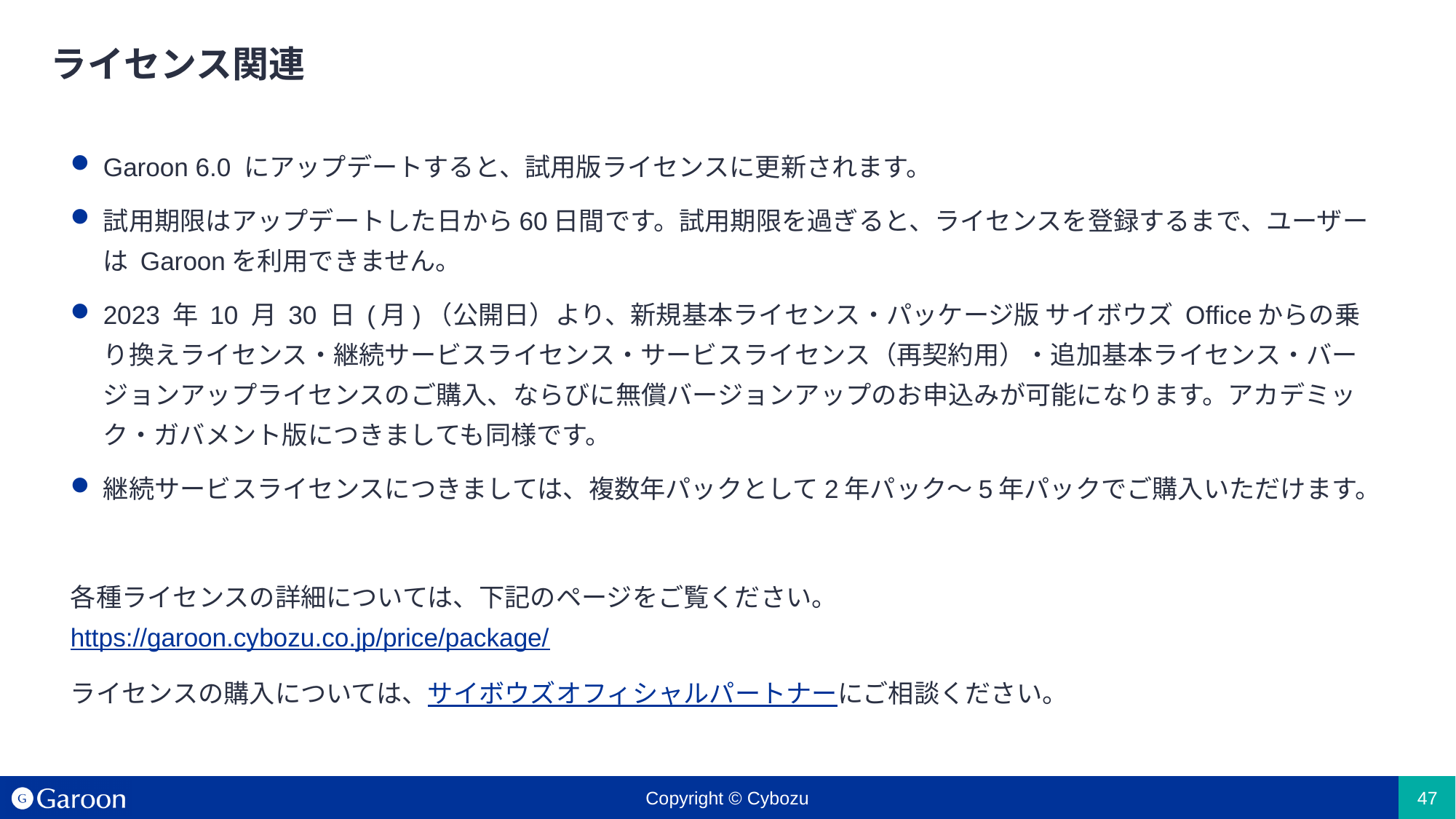

# ライセンス関連
Garoon 6.0 にアップデートすると、試用版ライセンスに更新されます。
試用期限はアップデートした日から60日間です。試用期限を過ぎると、ライセンスを登録するまで、ユーザーは Garoonを利用できません。
2023 年 10 月 30 日 (月)（公開日）より、新規基本ライセンス・パッケージ版 サイボウズ Officeからの乗り換えライセンス・継続サービスライセンス・サービスライセンス（再契約用）・追加基本ライセンス・バージョンアップライセンスのご購入、ならびに無償バージョンアップのお申込みが可能になります。アカデミック・ガバメント版につきましても同様です。
継続サービスライセンスにつきましては、複数年パックとして2年パック～5年パックでご購入いただけます。

各種ライセンスの詳細については、下記のページをご覧ください。
https://garoon.cybozu.co.jp/price/package/
ライセンスの購入については、サイボウズオフィシャルパートナーにご相談ください。